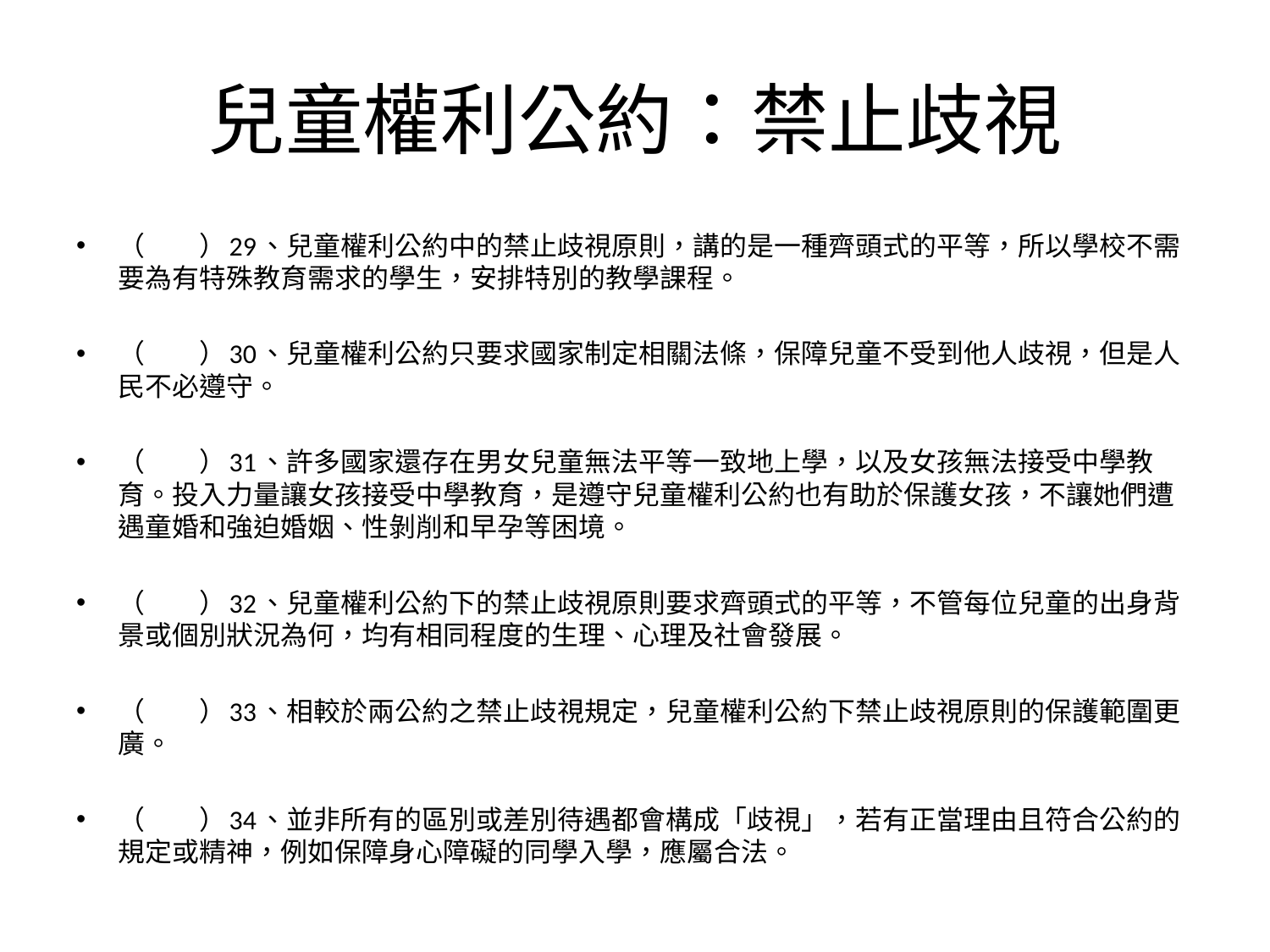

# 兒童權利公約：禁止歧視
（　　）29、兒童權利公約中的禁止歧視原則，講的是一種齊頭式的平等，所以學校不需要為有特殊教育需求的學生，安排特別的教學課程。

（　　）30、兒童權利公約只要求國家制定相關法條，保障兒童不受到他人歧視，但是人民不必遵守。

（　　）31、許多國家還存在男女兒童無法平等一致地上學，以及女孩無法接受中學教育。投入力量讓女孩接受中學教育，是遵守兒童權利公約也有助於保護女孩，不讓她們遭遇童婚和強迫婚姻、性剝削和早孕等困境。

（　　）32、兒童權利公約下的禁止歧視原則要求齊頭式的平等，不管每位兒童的出身背景或個別狀況為何，均有相同程度的生理、心理及社會發展。

（　　）33、相較於兩公約之禁止歧視規定，兒童權利公約下禁止歧視原則的保護範圍更廣。

（　　）34、並非所有的區別或差別待遇都會構成「歧視」，若有正當理由且符合公約的規定或精神，例如保障身心障礙的同學入學，應屬合法。